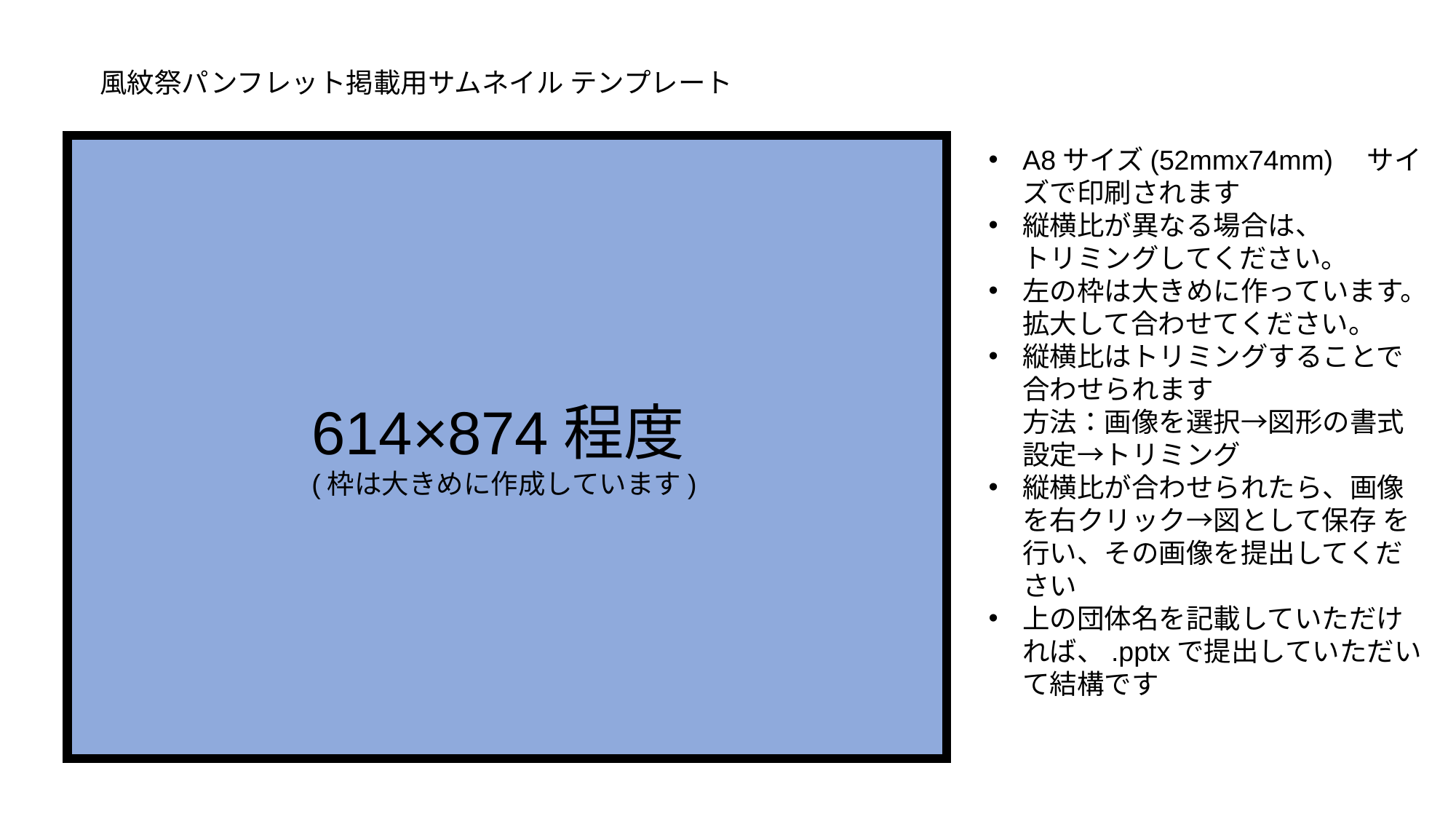

風紋祭パンフレット掲載用サムネイル テンプレート

A8サイズ(52mmx74mm)　サイズで印刷されます
縦横比が異なる場合は、
トリミングしてください。
左の枠は大きめに作っています。拡大して合わせてください。
縦横比はトリミングすることで合わせられます
方法：画像を選択→図形の書式設定→トリミング
縦横比が合わせられたら、画像を右クリック→図として保存 を行い、その画像を提出してください
上の団体名を記載していただければ、.pptxで提出していただいて結構です

614×874程度
(枠は大きめに作成しています)